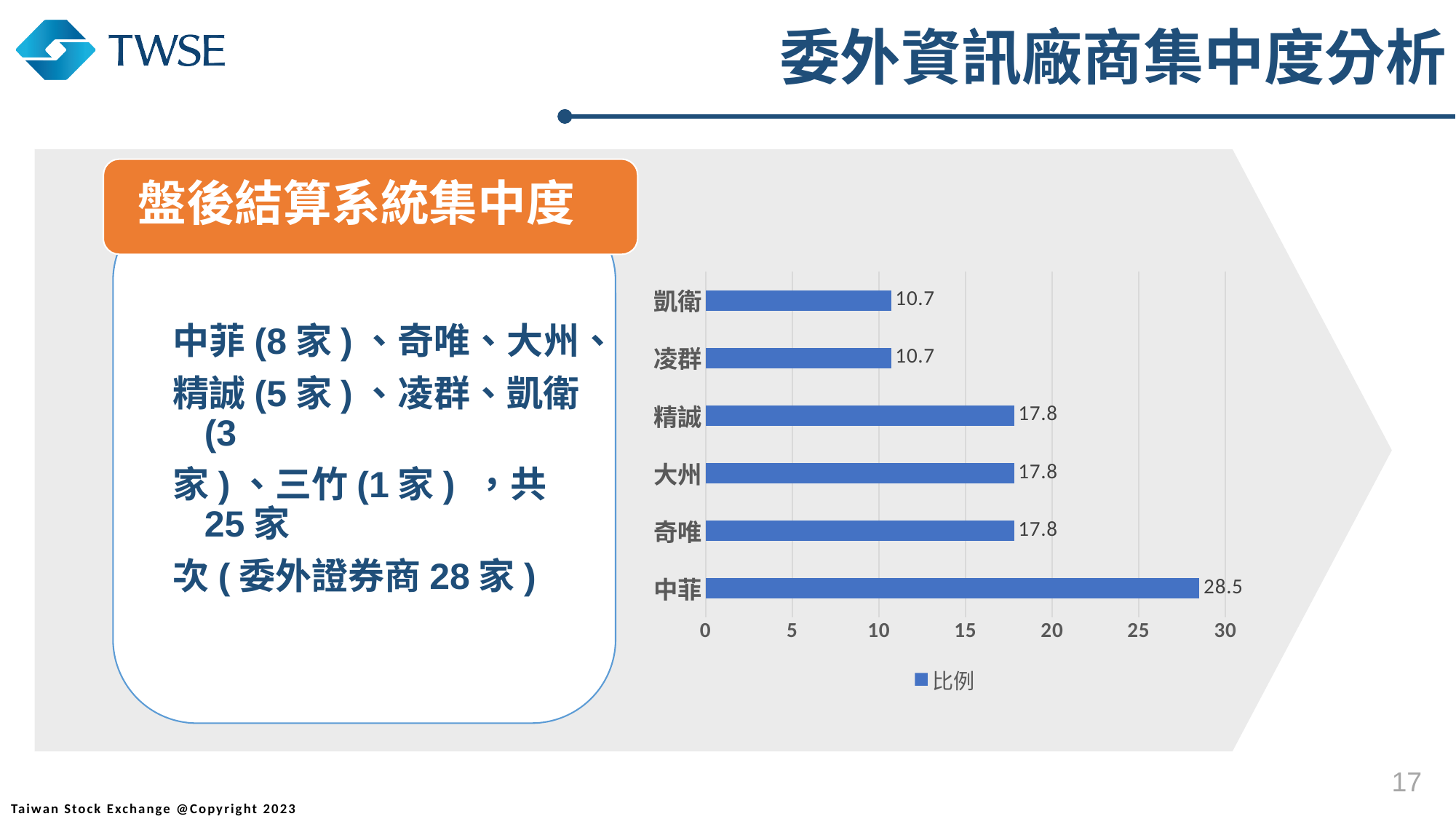

委外資訊廠商集中度分析

盤後結算系統集中度

中菲(8家)、奇唯、大州、
精誠(5家)、凌群、凱衛(3
家)、三竹(1家) ，共25家
次(委外證券商28家)

### Chart

| Category | 比例 |
|---|---|
| 中菲 | 28.5 |
| 奇唯 | 17.8 |
| 大州 | 17.8 |
| 精誠 | 17.8 |
| 凌群 | 10.7 |
| 凱衛 | 10.7 |
17